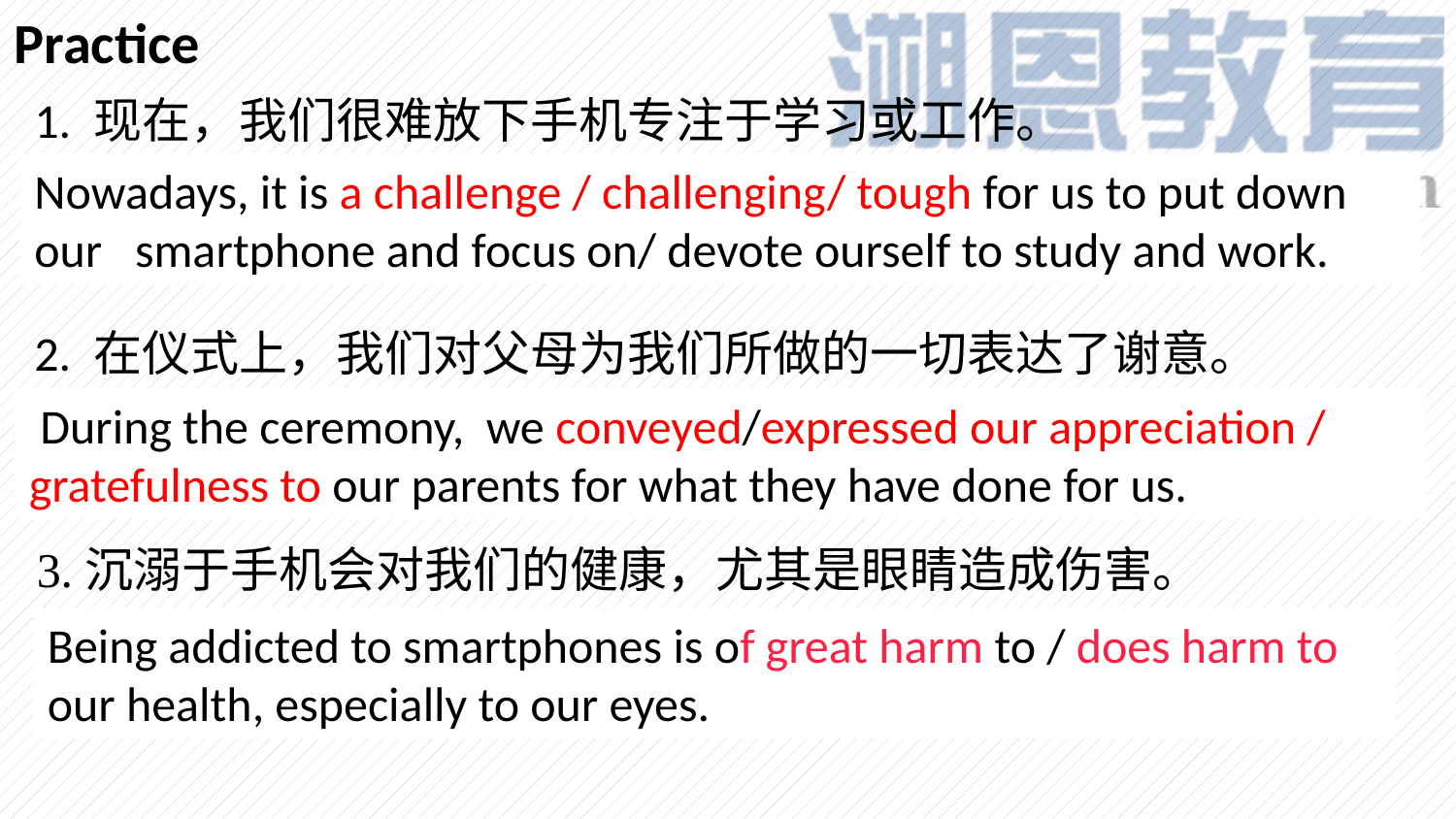

Practice
1. 现在，我们很难放下手机专注于学习或工作。
Nowadays, it is difficult for us to put down our smartphone and pay attention to our study and work.

2. 在仪式上，我们对父母为我们所做的一切表达了谢意。
During the ceremony, we say thanks to our parents for what they have done for us.

Nowadays, it is a challenge / challenging/ tough for us to put down our   smartphone and focus on/ devote ourself to study and work.
 During the ceremony,  we conveyed/expressed our appreciation / gratefulness to our parents for what they have done for us.
3.沉溺于手机会对我们的健康，尤其是眼睛造成伤害。
Being addicted to smartphones is harmful to our health, especially to our eyes.

Being addicted to smartphones is of great harm to / does harm to our health, especially to our eyes.